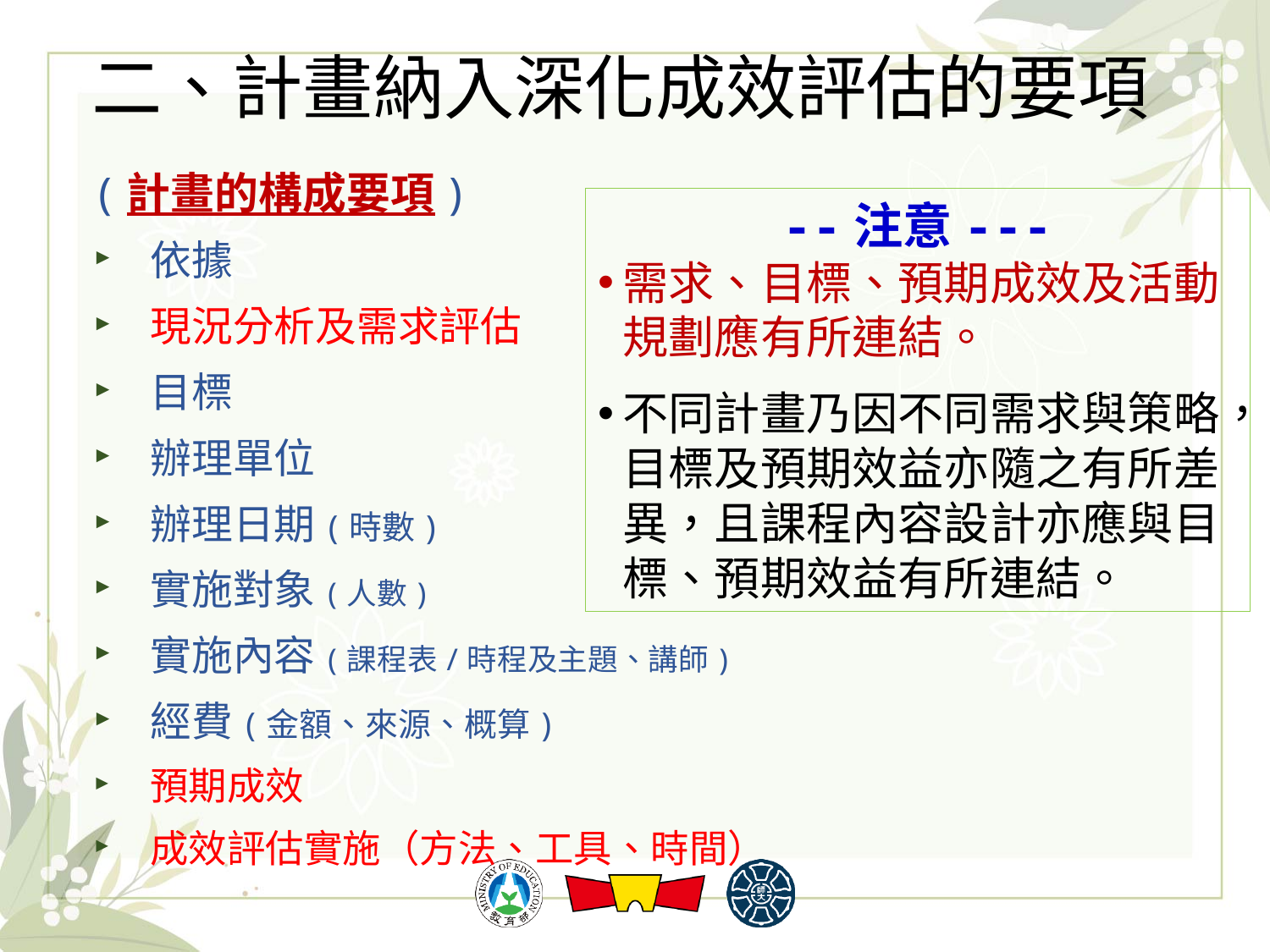

二、計畫納入深化成效評估的要項
(計畫的構成要項)
依據
現況分析及需求評估
目標
辦理單位
辦理日期(時數)
實施對象(人數)
實施內容(課程表/時程及主題、講師)
經費(金額、來源、概算)
預期成效
成效評估實施（方法、工具、時間）
--注意---
需求、目標、預期成效及活動規劃應有所連結。
不同計畫乃因不同需求與策略，目標及預期效益亦隨之有所差異，且課程內容設計亦應與目標、預期效益有所連結。